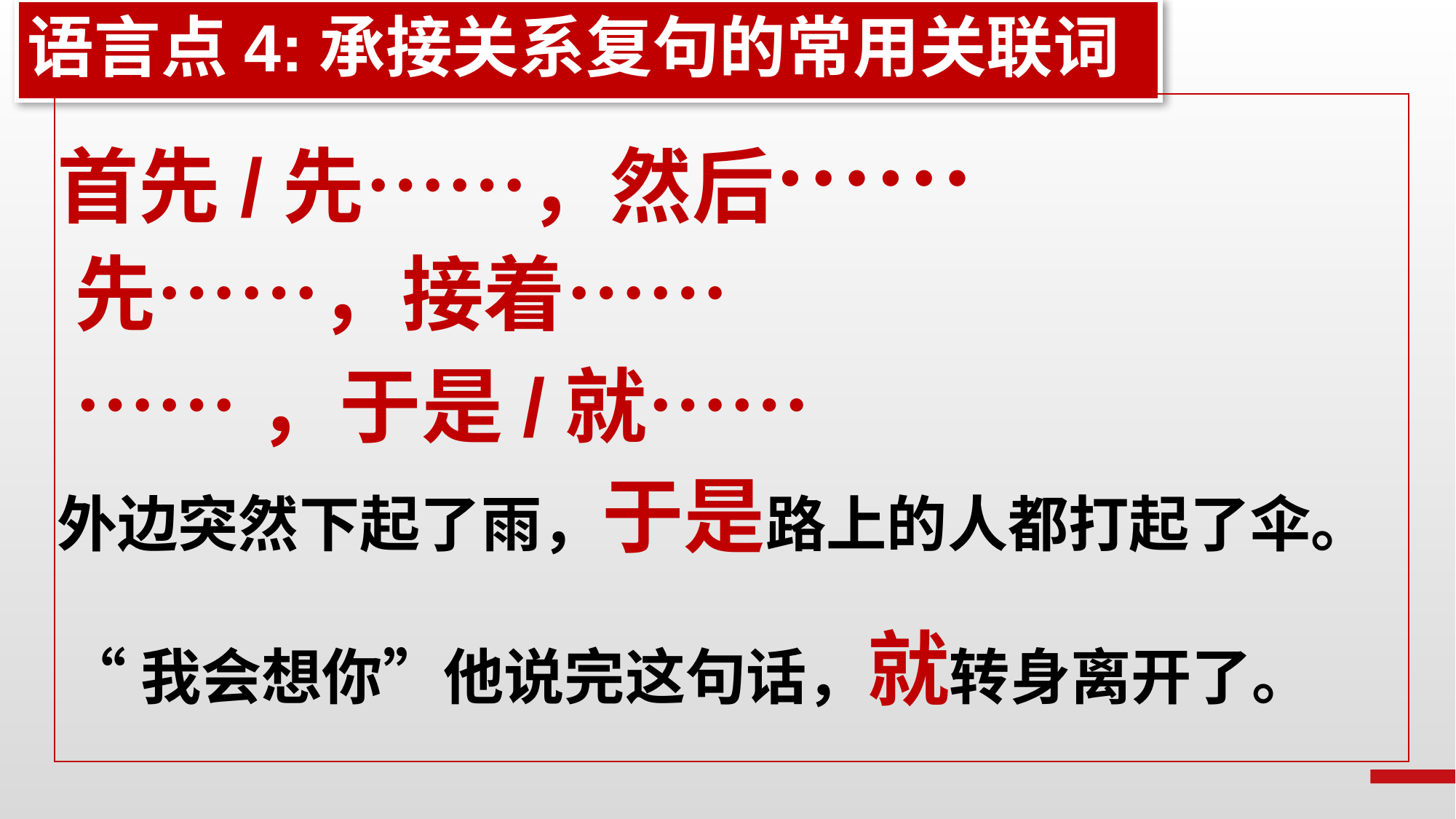

语言点4:承接关系复句的常用关联词

首先/先……，然后……
先……，接着……
……，于是/就……
外边突然下起了雨，于是路上的人都打起了伞。
“我会想你”他说完这句话，就转身离开了。